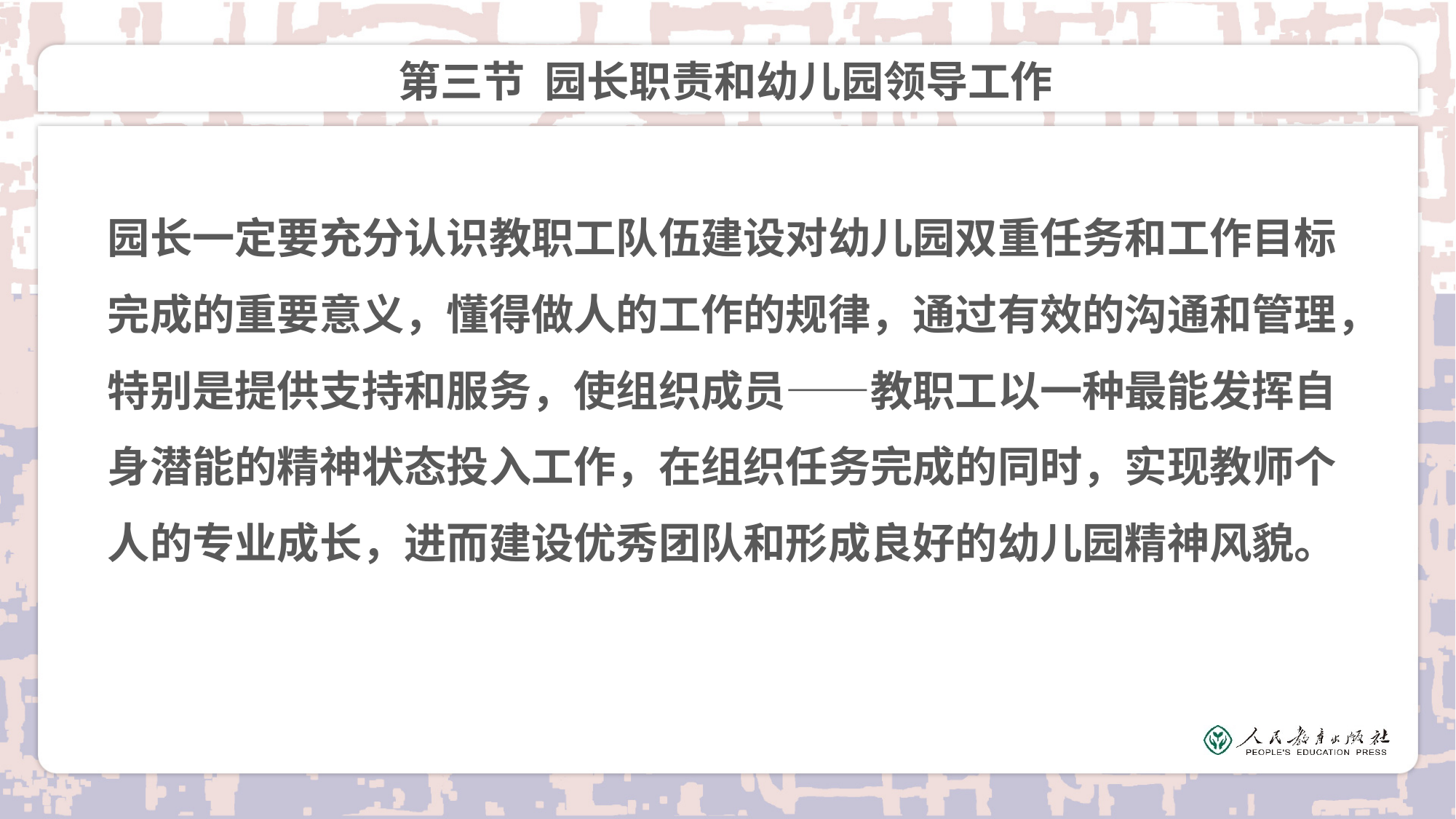

# 第三节  园长职责和幼儿园领导工作
园长一定要充分认识教职工队伍建设对幼儿园双重任务和工作目标完成的重要意义，懂得做人的工作的规律，通过有效的沟通和管理，特别是提供支持和服务，使组织成员——教职工以一种最能发挥自身潜能的精神状态投入工作，在组织任务完成的同时，实现教师个人的专业成长，进而建设优秀团队和形成良好的幼儿园精神风貌。